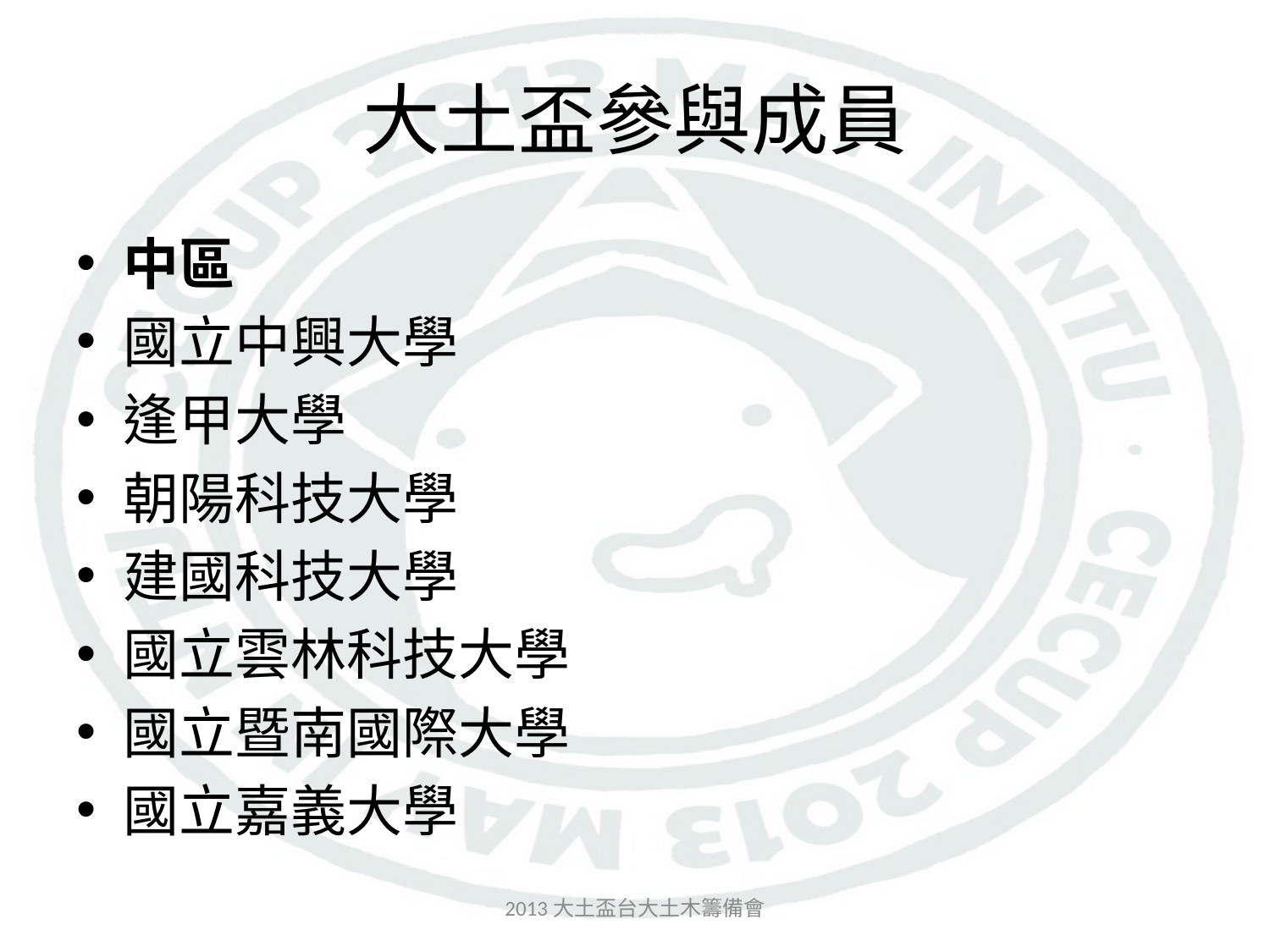

# 大土盃參與成員
中區
國立中興大學
逢甲大學
朝陽科技大學
建國科技大學
國立雲林科技大學
國立暨南國際大學
國立嘉義大學

2013大土盃台大土木籌備會